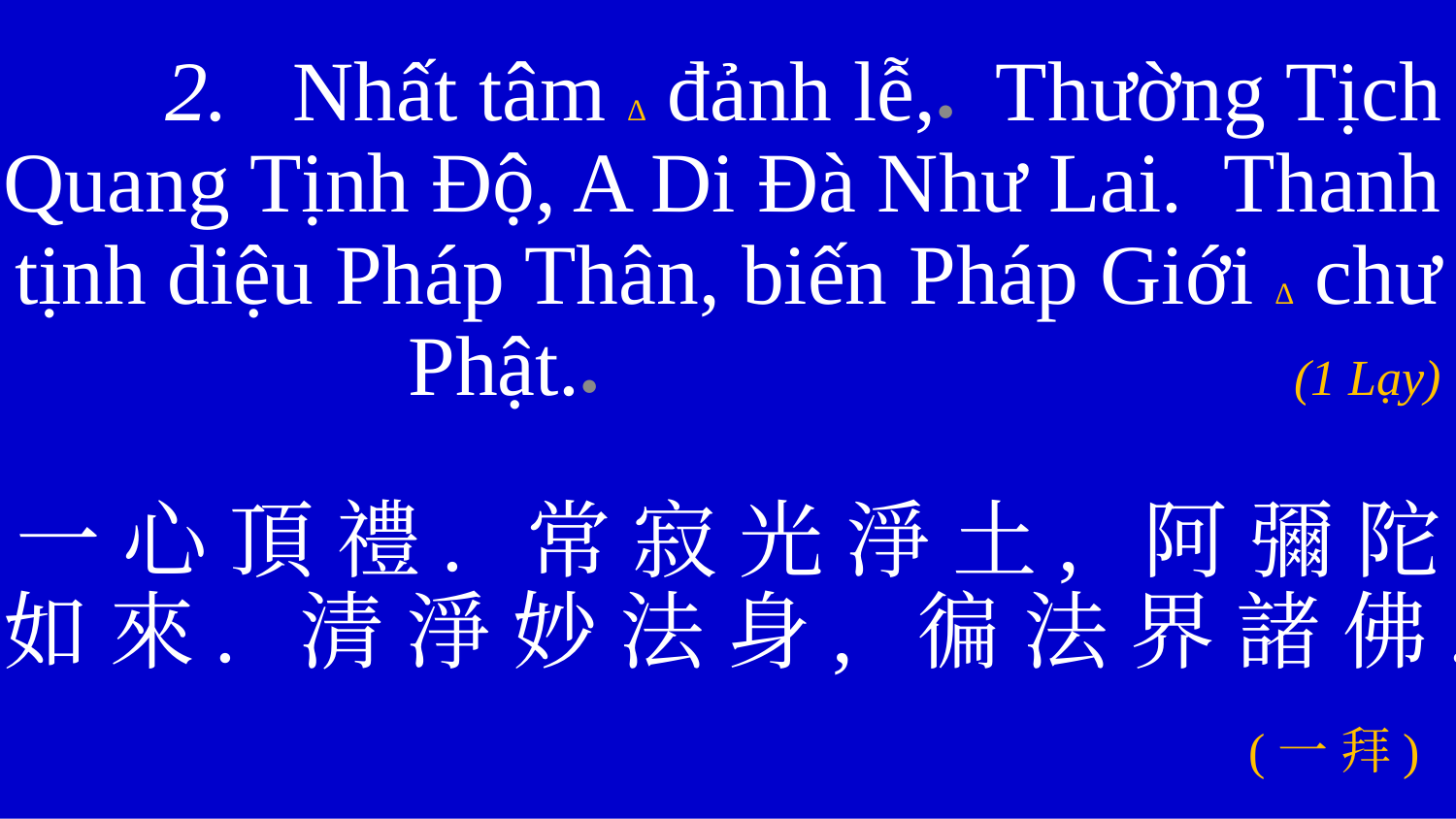

2.   Nhất tâm ∆ đảnh lễ,●  Thường Tịch Quang Tịnh Độ, A Di Đà Như Lai.  Thanh tịnh diệu Pháp Thân, biến Pháp Giới ∆ chư Phật.●					 (1 Lạy)

一 心 頂 禮.  常 寂 光 淨 土,  阿 彌 陀 如 來.  清 淨 妙 法 身,  徧 法 界 諸 佛.
 (一 拜)